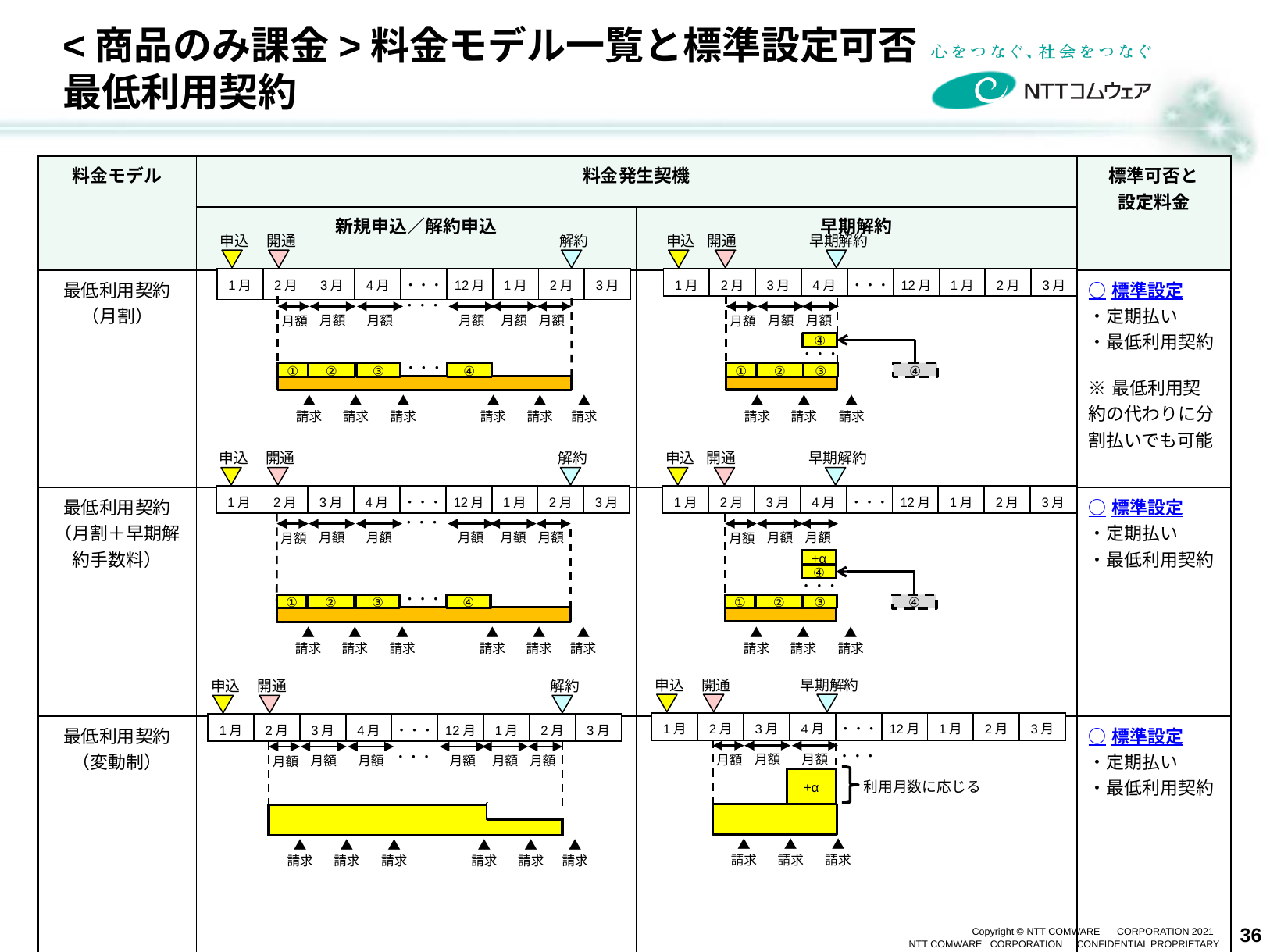

# <商品のみ課金>料金モデル一覧と標準設定可否 最低利用契約
| 料金モデル | 料金発生契機 |  | 標準可否と 設定料金 |
| --- | --- | --- | --- |
|  | 新規申込／解約申込 | 早期解約 |  |
| 最低利用契約 （月割） |  |  | ○標準設定 ・定期払い ・最低利用契約 ※最低利用契約の代わりに分割払いでも可能 |
| 最低利用契約 （月割＋早期解約手数料） |  |  | ○標準設定 ・定期払い ・最低利用契約 |
| 最低利用契約 （変動制） |  |  | ○標準設定 ・定期払い ・最低利用契約 |
申込
開通
解約
申込
開通
早期解約

| 1月 | 2月 | 3月 | 4月 | ・・・ | 12月 | 1月 | 2月 | 3月 |
| --- | --- | --- | --- | --- | --- | --- | --- | --- |
| 1月 | 2月 | 3月 | 4月 | ・・・ | 12月 | 1月 | 2月 | 3月 |
| --- | --- | --- | --- | --- | --- | --- | --- | --- |
・・・
月額
月額
月額
月額
月額
月額
月額
月額
月額
④
・・・
・・・
①
②
③
④
①
②
③
④

▲
請求
▲
請求
▲
請求
▲
請求
▲
請求
▲
請求
▲
請求
▲
請求
▲
請求
申込
開通
解約
申込
開通
早期解約

| 1月 | 2月 | 3月 | 4月 | ・・・ | 12月 | 1月 | 2月 | 3月 |
| --- | --- | --- | --- | --- | --- | --- | --- | --- |
| 1月 | 2月 | 3月 | 4月 | ・・・ | 12月 | 1月 | 2月 | 3月 |
| --- | --- | --- | --- | --- | --- | --- | --- | --- |
・・・
月額
月額
月額
月額
月額
月額
月額
月額
月額
+α
④
・・・
・・・
①
②
③
④
①
②
③
④

▲
請求
▲
請求
▲
請求
▲
請求
▲
請求
▲
請求
▲
請求
▲
請求
▲
請求
申込
開通
早期解約
申込
開通
解約

| 1月 | 2月 | 3月 | 4月 | ・・・ | 12月 | 1月 | 2月 | 3月 |
| --- | --- | --- | --- | --- | --- | --- | --- | --- |
| 1月 | 2月 | 3月 | 4月 | ・・・ | 12月 | 1月 | 2月 | 3月 |
| --- | --- | --- | --- | --- | --- | --- | --- | --- |
・・・
・・・
月額
月額
月額
月額
月額
月額
月額
月額
月額

+α

利用月数に応じる

▲
請求
▲
請求
▲
請求
▲
請求
▲
請求
▲
請求
▲
請求
▲
請求
▲
請求